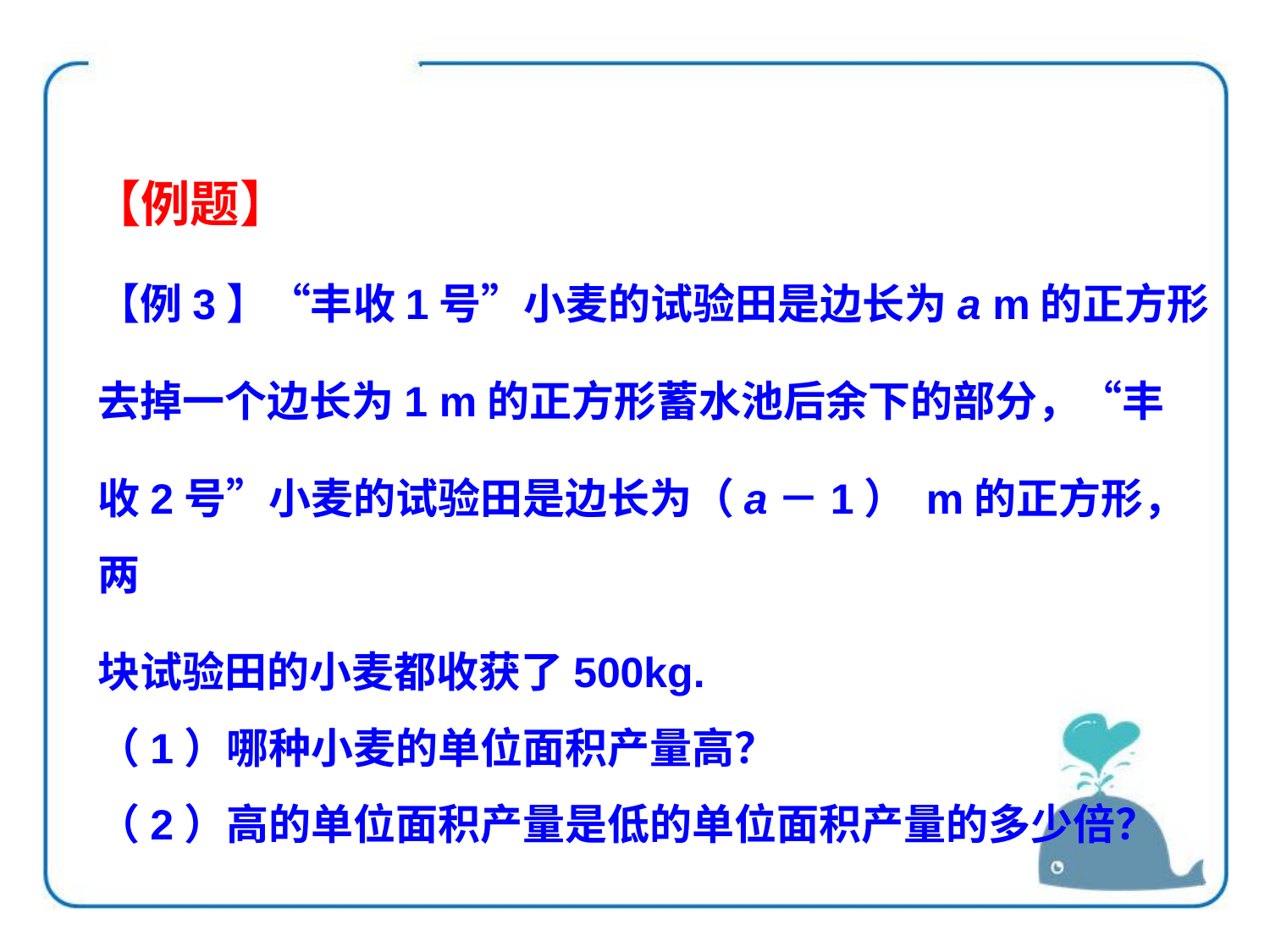

【例题】
【例3】“丰收1号”小麦的试验田是边长为a m的正方形
去掉一个边长为1 m的正方形蓄水池后余下的部分，“丰
收2号”小麦的试验田是边长为（a－1） m的正方形，两
块试验田的小麦都收获了500kg.
（1）哪种小麦的单位面积产量高？
（2）高的单位面积产量是低的单位面积产量的多少倍？